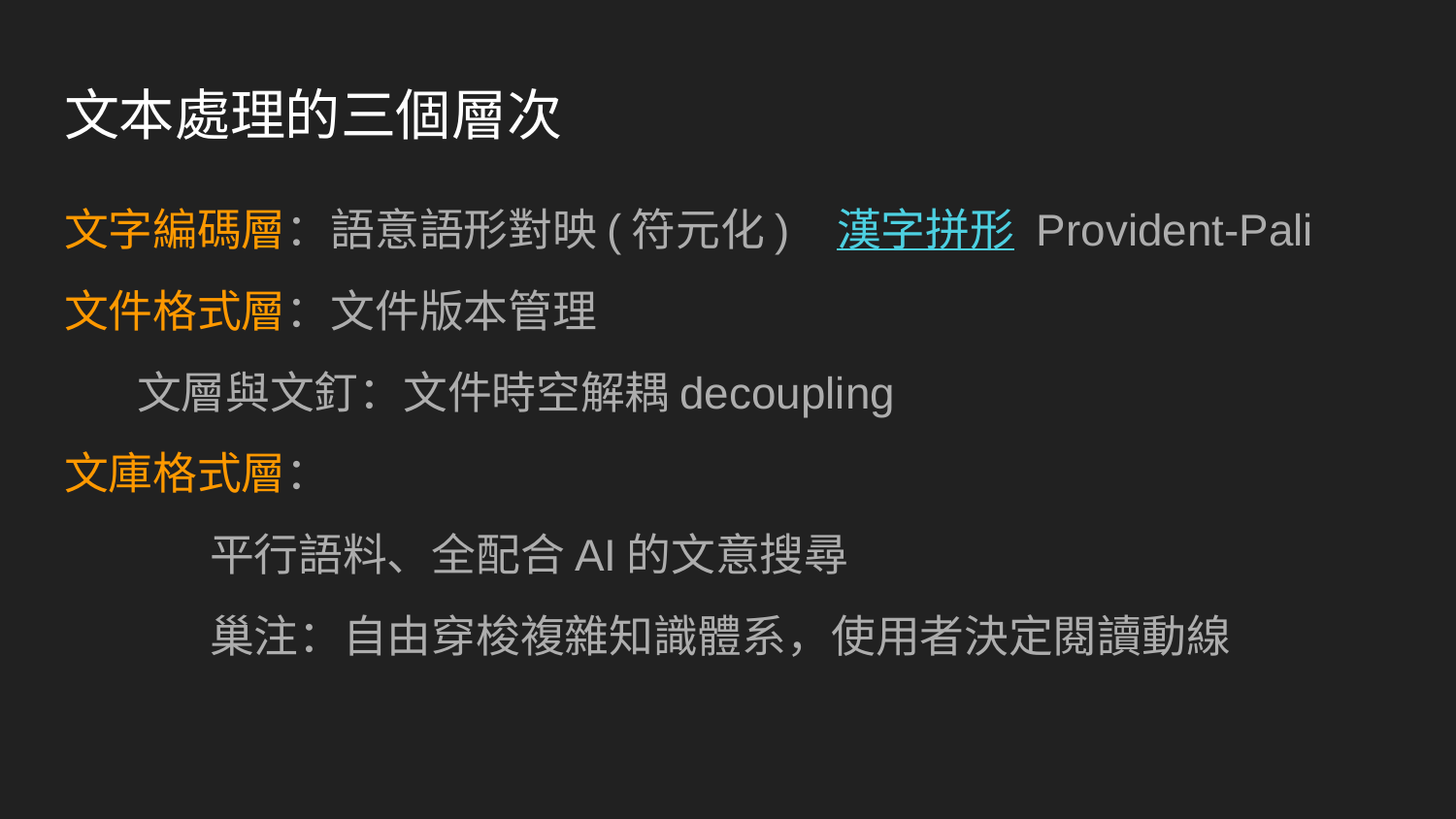

# 文本處理的三個層次
文字編碼層：語意語形對映(符元化)   漢字拼形 Provident-Pali
文件格式層：文件版本管理
文層與文釘：文件時空解耦decoupling
文庫格式層：
	平行語料、全配合AI的文意搜尋
	巢注：自由穿梭複雜知識體系，使用者決定閱讀動線